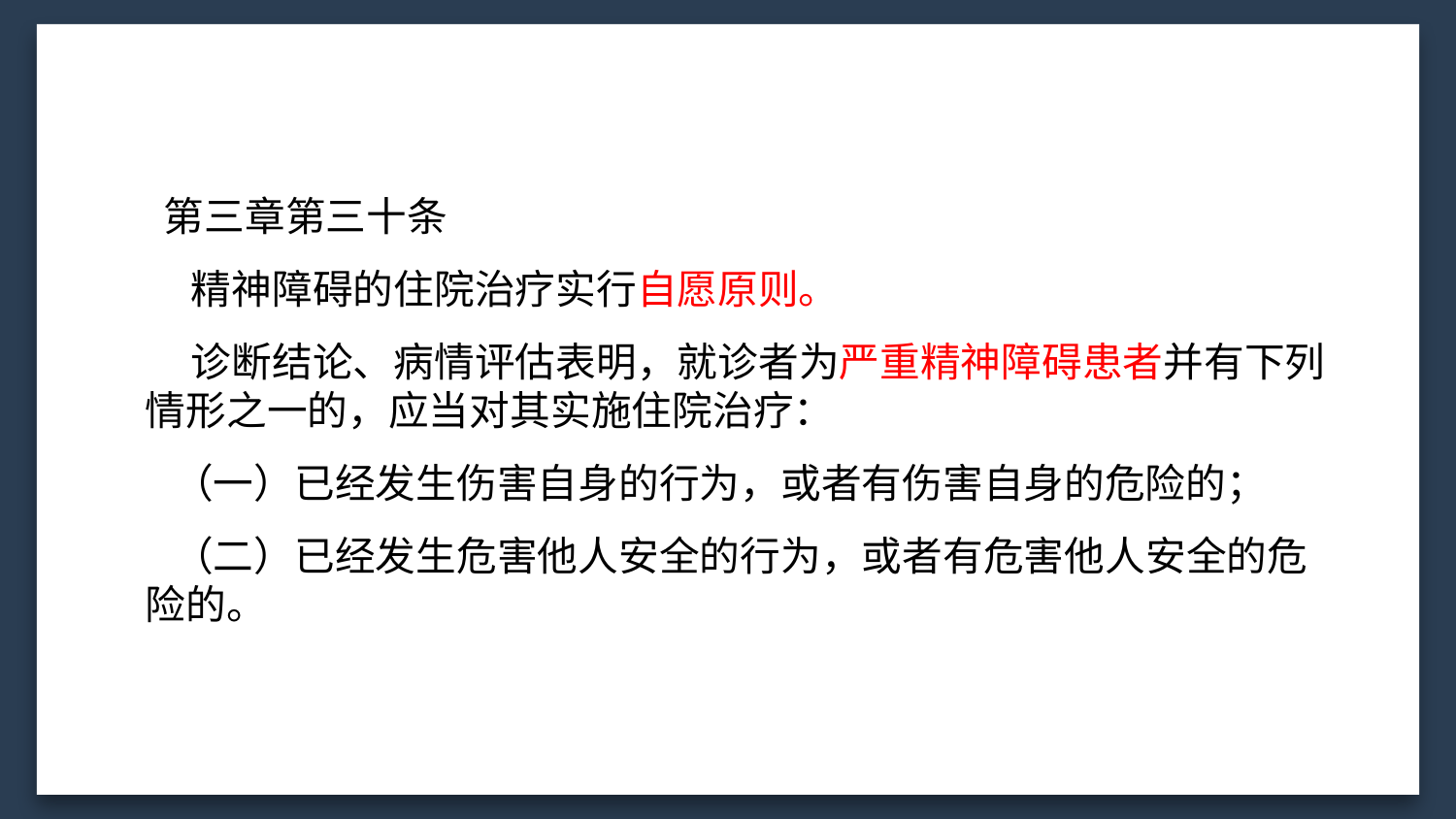

第三章第三十条
    精神障碍的住院治疗实行自愿原则。
    诊断结论、病情评估表明，就诊者为严重精神障碍患者并有下列情形之一的，应当对其实施住院治疗：
  （一）已经发生伤害自身的行为，或者有伤害自身的危险的；
  （二）已经发生危害他人安全的行为，或者有危害他人安全的危险的。